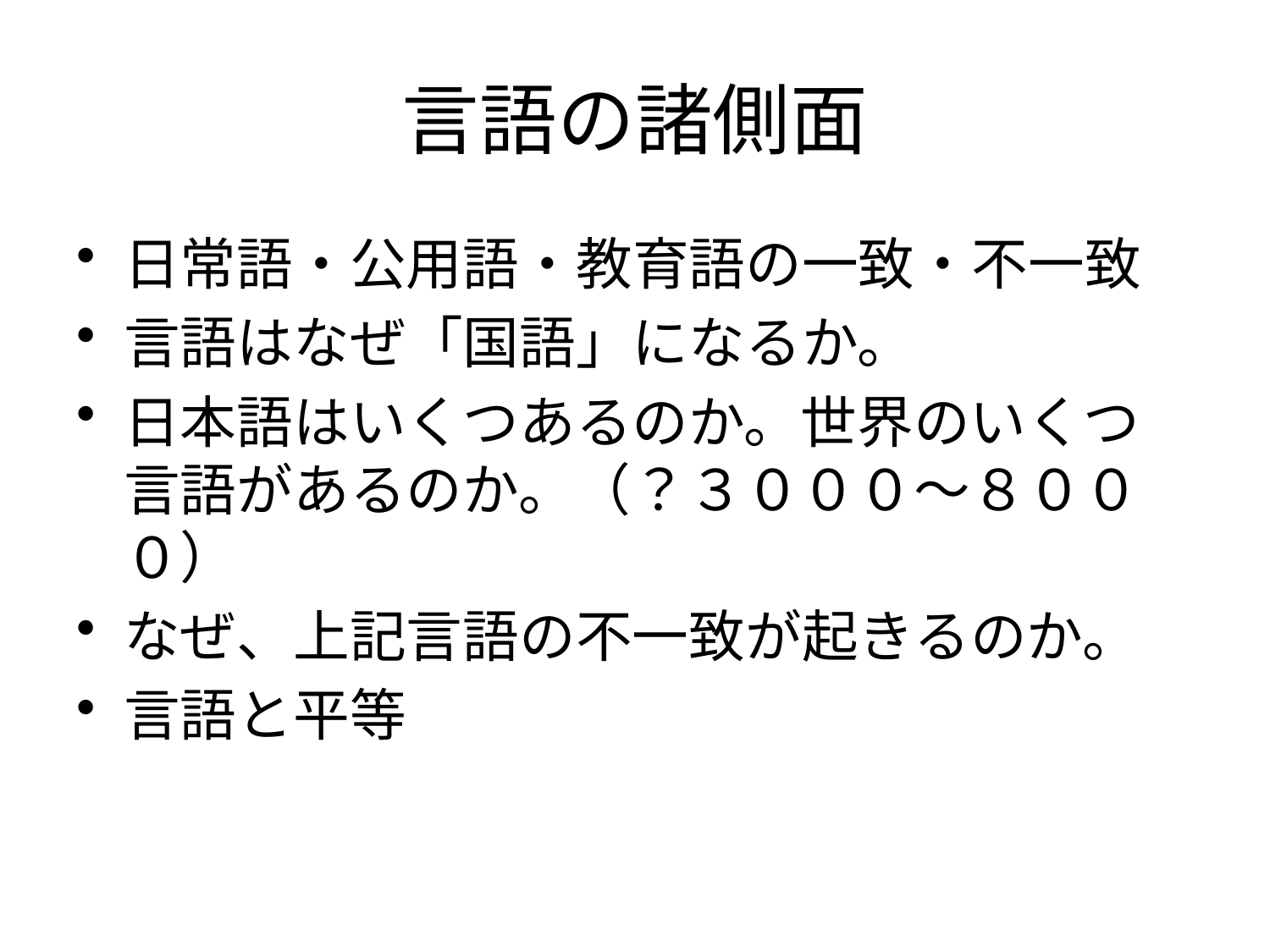

# 言語の諸側面
日常語・公用語・教育語の一致・不一致
言語はなぜ「国語」になるか。
日本語はいくつあるのか。世界のいくつ言語があるのか。（？３０００～８０００）
なぜ、上記言語の不一致が起きるのか。
言語と平等